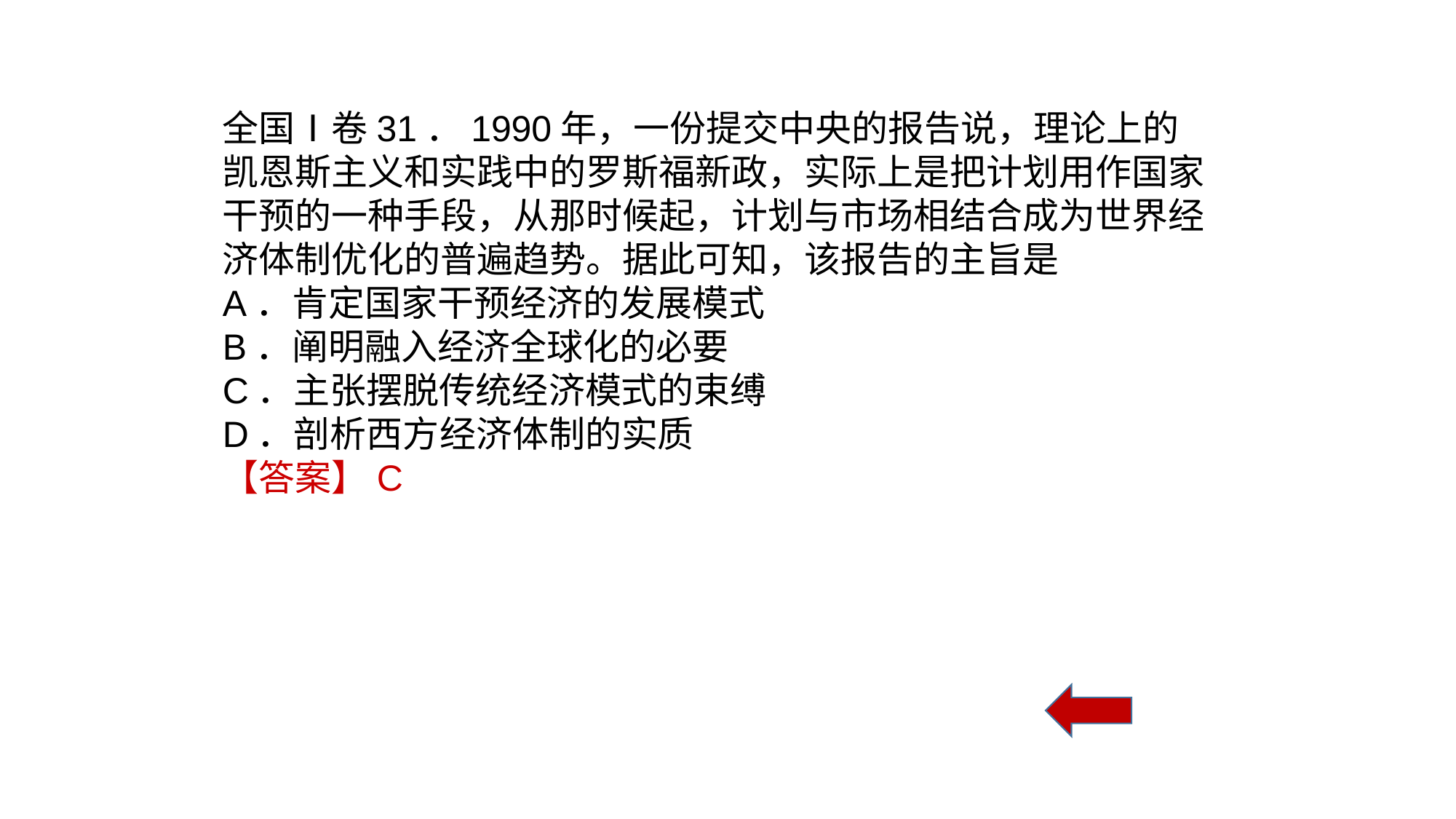

全国Ⅰ卷31．1990年，一份提交中央的报告说，理论上的凯恩斯主义和实践中的罗斯福新政，实际上是把计划用作国家干预的一种手段，从那时候起，计划与市场相结合成为世界经济体制优化的普遍趋势。据此可知，该报告的主旨是
A．肯定国家干预经济的发展模式
B．阐明融入经济全球化的必要
C．主张摆脱传统经济模式的束缚
D．剖析西方经济体制的实质
【答案】C